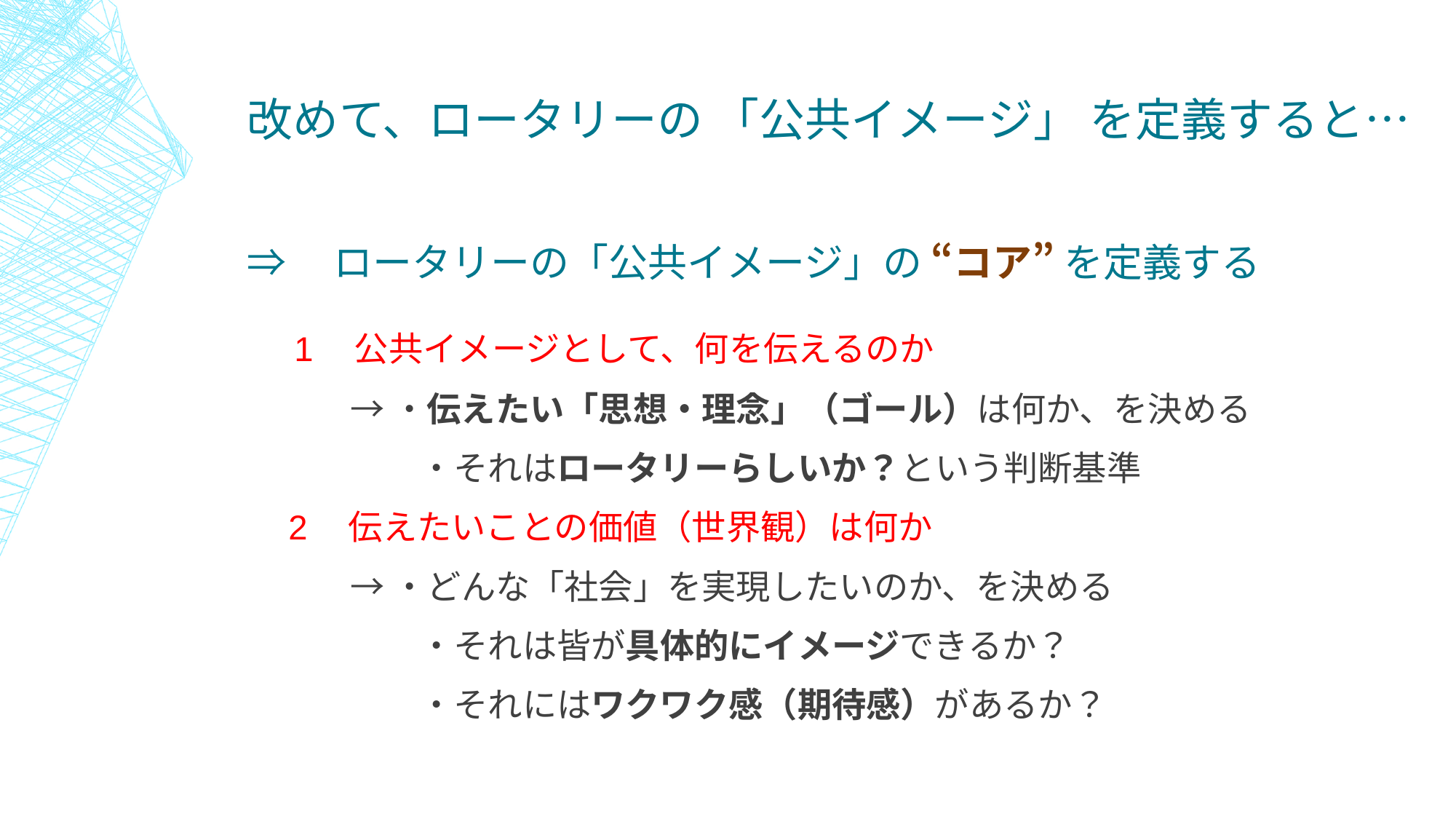

# 改めて、ロータリーの 「公共イメージ」 を定義すると…
⇒　ロータリーの「公共イメージ」の “コア” を定義する
　1　公共イメージとして、何を伝えるのか
　　　→ ・伝えたい「思想・理念」（ゴール）は何か、を決める
　　　　　・それはロータリーらしいか？という判断基準
　2　伝えたいことの価値（世界観）は何か
　　　→ ・どんな「社会」を実現したいのか、を決める
　　　　　・それは皆が具体的にイメージできるか？
　　　　　・それにはワクワク感（期待感）があるか？